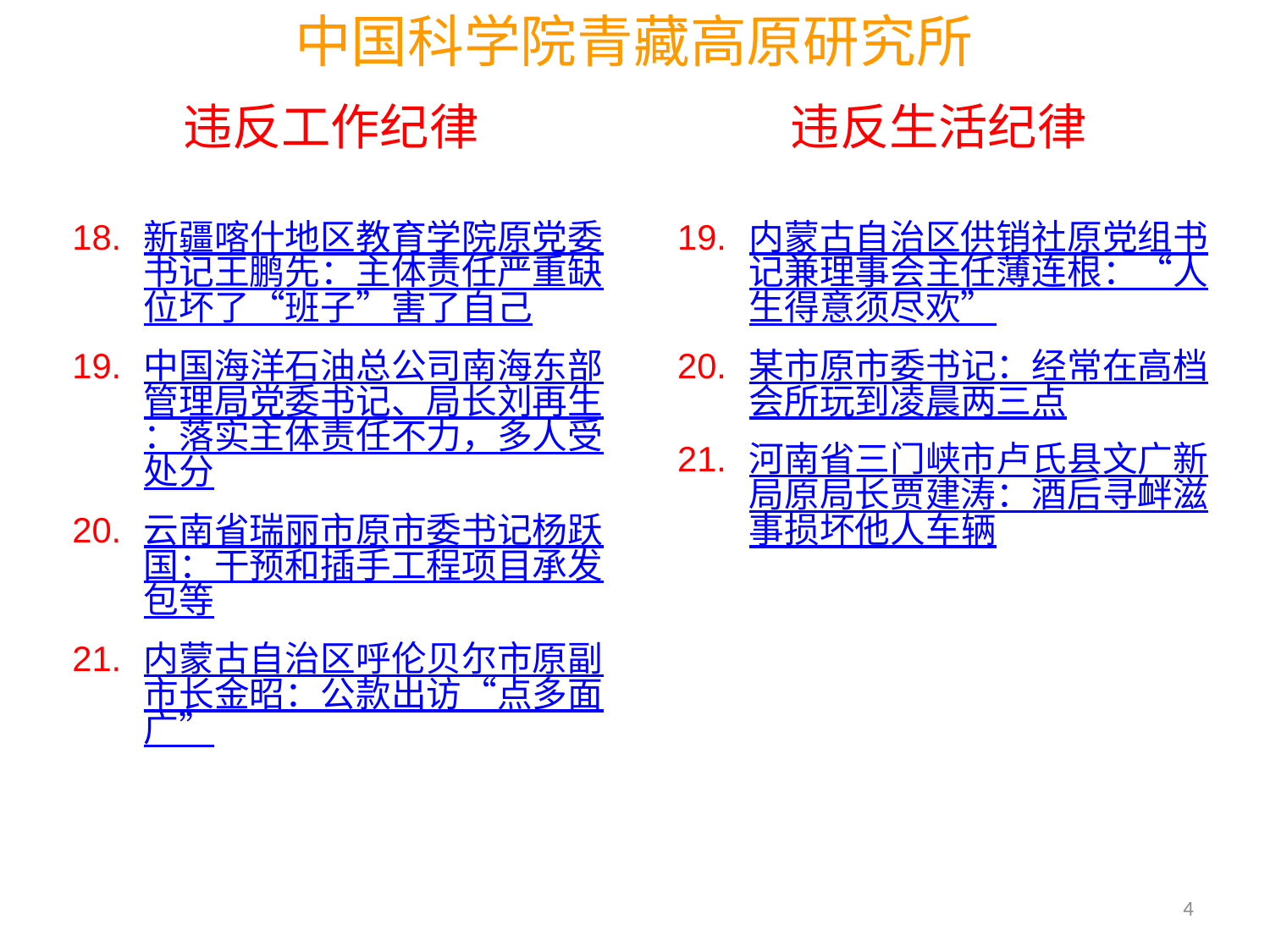

违反工作纪律
违反生活纪律
新疆喀什地区教育学院原党委书记王鹏先：主体责任严重缺位坏了“班子”害了自己
中国海洋石油总公司南海东部管理局党委书记、局长刘再生：落实主体责任不力，多人受处分
云南省瑞丽市原市委书记杨跃国：干预和插手工程项目承发包等
内蒙古自治区呼伦贝尔市原副市长金昭：公款出访“点多面广”

内蒙古自治区供销社原党组书记兼理事会主任薄连根：“人生得意须尽欢”
某市原市委书记：经常在高档会所玩到凌晨两三点
河南省三门峡市卢氏县文广新局原局长贾建涛：酒后寻衅滋事损坏他人车辆

4